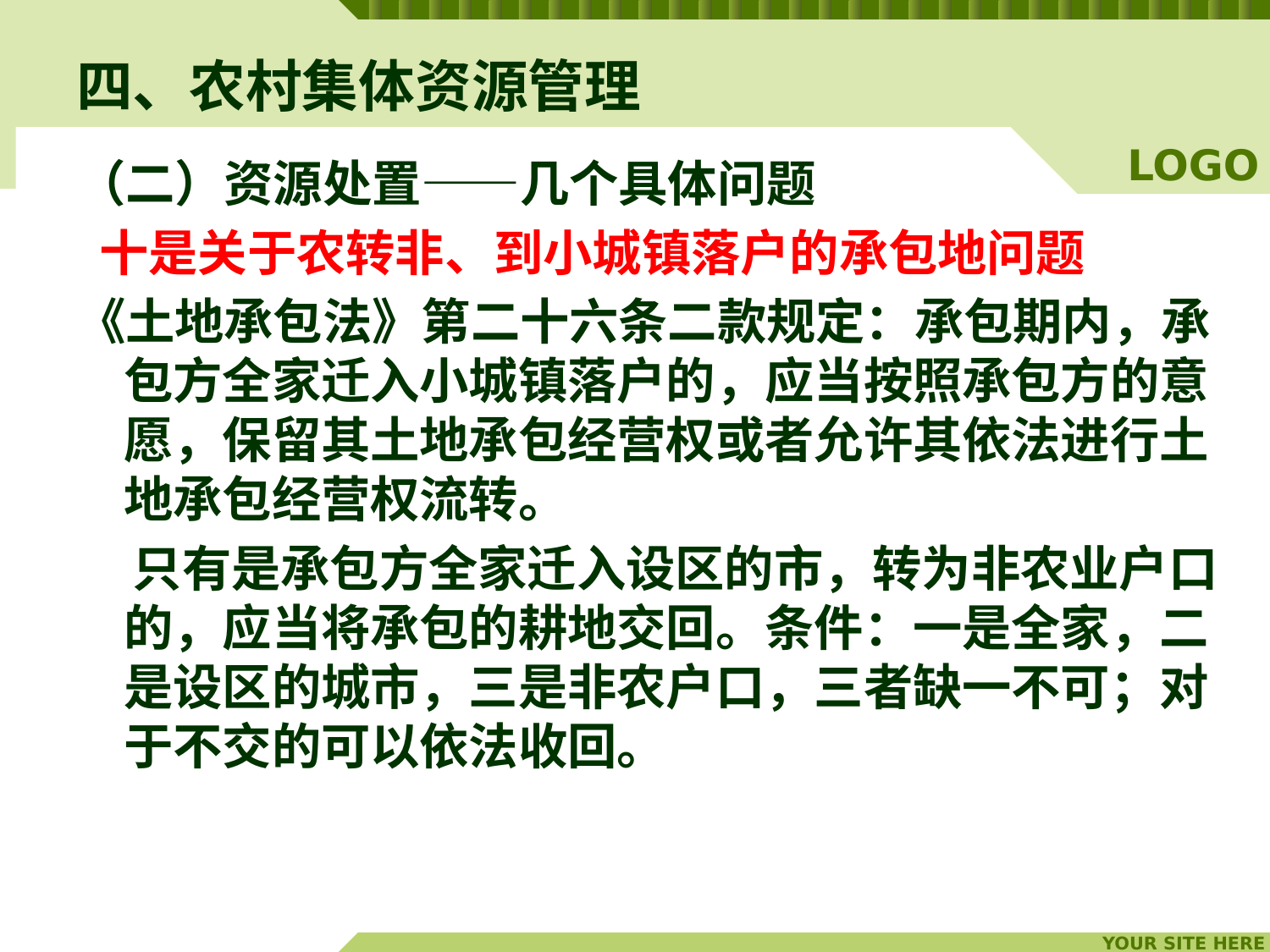

# 四、农村集体资源管理
（二）资源处置——几个具体问题
 十是关于农转非、到小城镇落户的承包地问题
《土地承包法》第二十六条二款规定：承包期内，承包方全家迁入小城镇落户的，应当按照承包方的意愿，保留其土地承包经营权或者允许其依法进行土地承包经营权流转。
    只有是承包方全家迁入设区的市，转为非农业户口的，应当将承包的耕地交回。条件：一是全家，二是设区的城市，三是非农户口，三者缺一不可；对于不交的可以依法收回。